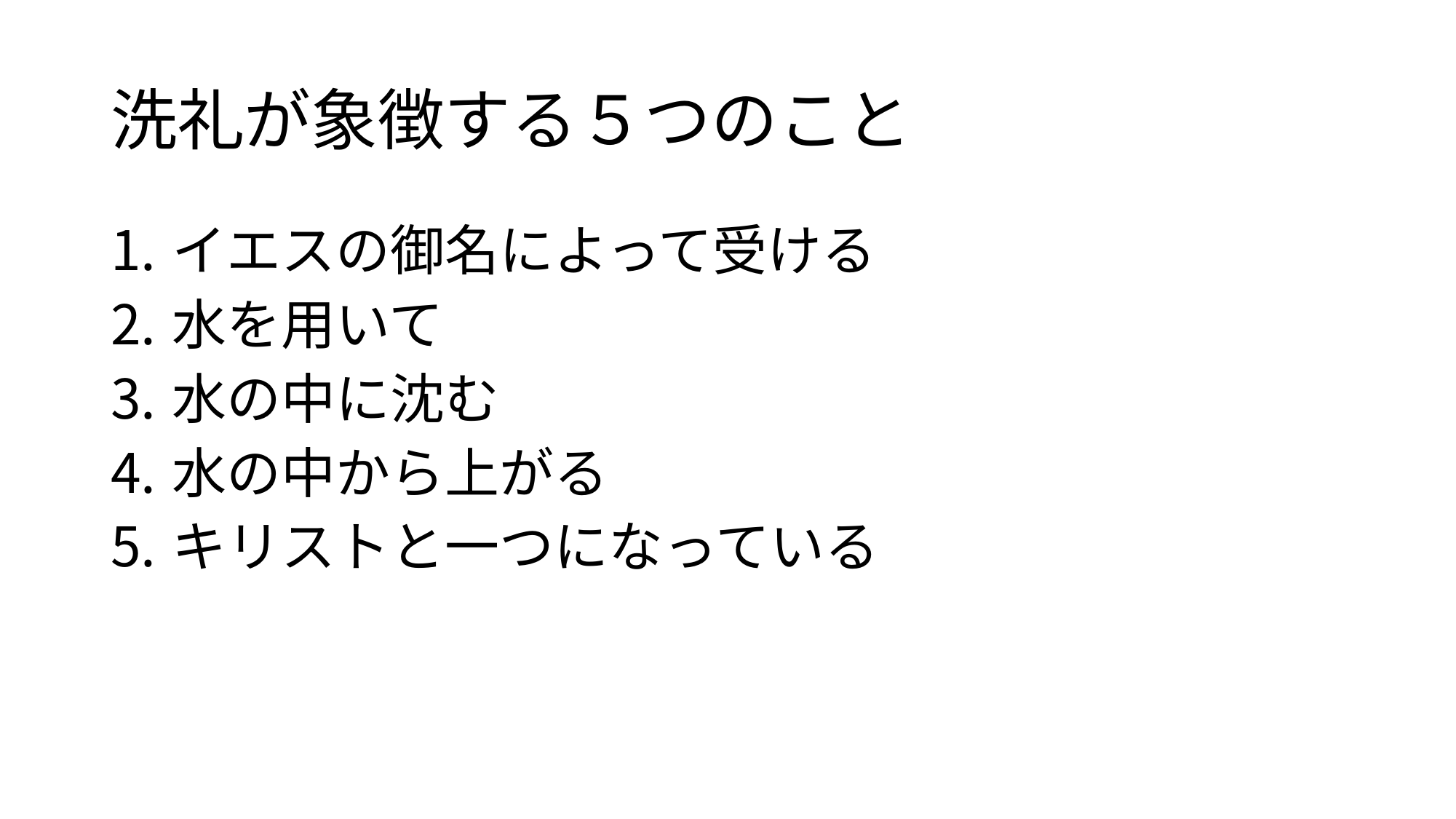

# 洗礼が象徴する５つのこと
イエスの御名によって受ける
水を用いて
水の中に沈む
水の中から上がる
キリストと一つになっている